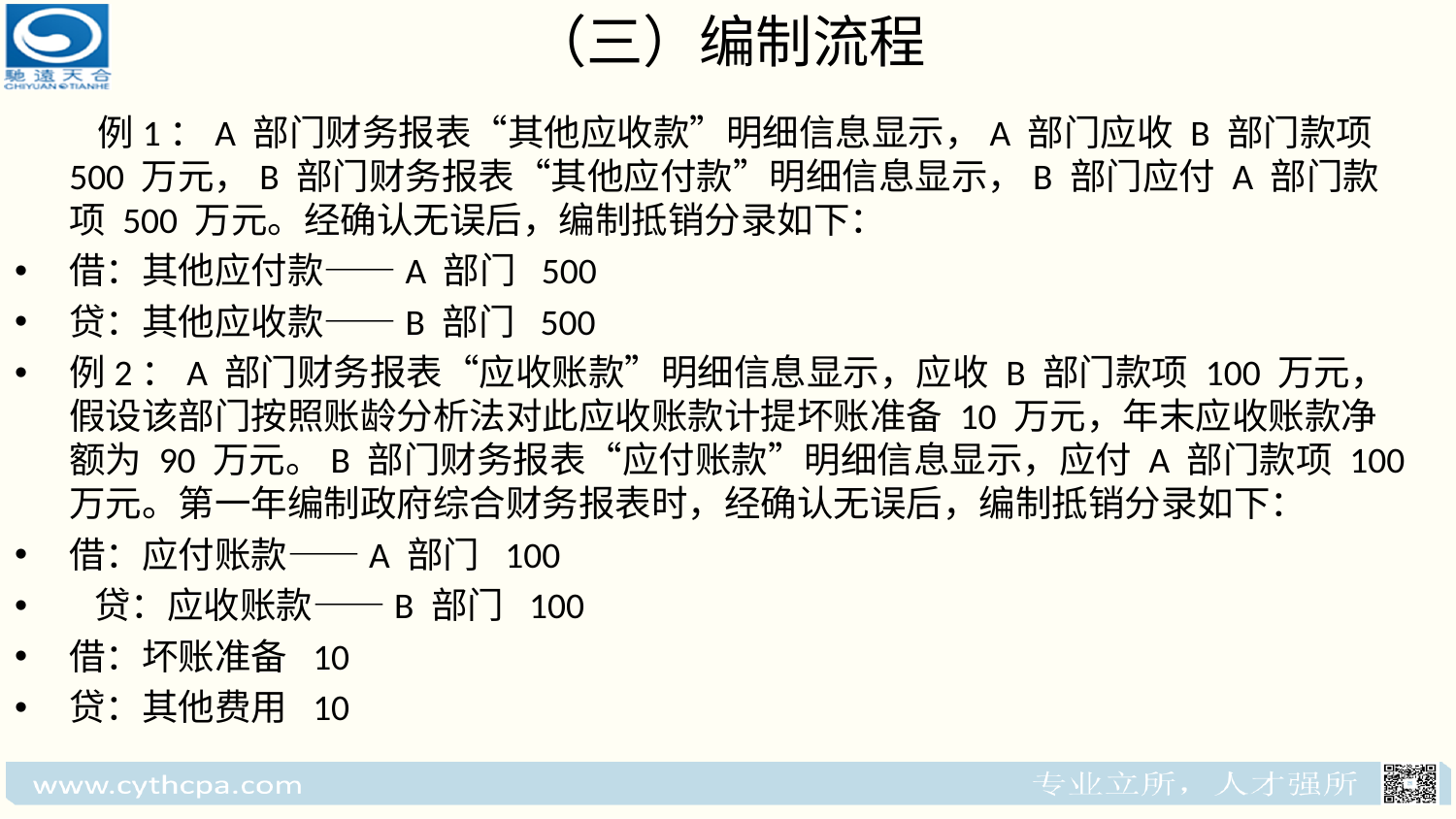

# （三）编制流程
         例1：A 部门财务报表“其他应收款”明细信息显示，A 部门应收 B 部门款项 500 万元，B 部门财务报表“其他应付款”明细信息显示，B 部门应付 A 部门款项 500 万元。经确认无误后，编制抵销分录如下：
借：其他应付款——A 部门  500
贷：其他应收款——B 部门  500
例2：A 部门财务报表“应收账款”明细信息显示，应收 B 部门款项 100 万元，假设该部门按照账龄分析法对此应收账款计提坏账准备 10 万元，年末应收账款净额为 90 万元。B 部门财务报表“应付账款”明细信息显示，应付 A 部门款项 100 万元。第一年编制政府综合财务报表时，经确认无误后，编制抵销分录如下：
借：应付账款——A 部门  100
  贷：应收账款——B 部门  100
借：坏账准备  10
贷：其他费用  10